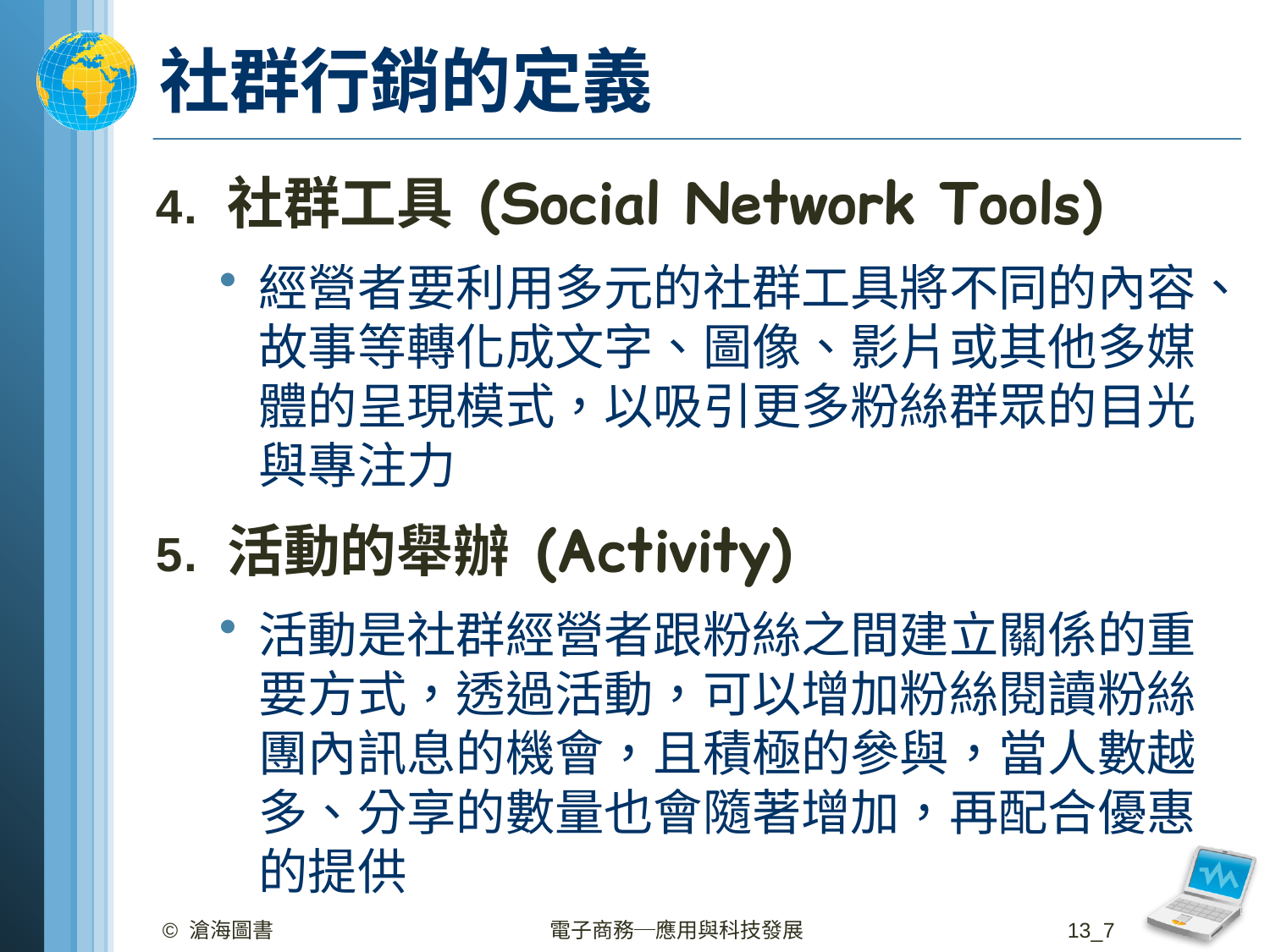

# 社群行銷的定義
社群工具 (Social Network Tools)
經營者要利用多元的社群工具將不同的內容、故事等轉化成文字、圖像、影片或其他多媒體的呈現模式，以吸引更多粉絲群眾的目光與專注力
活動的舉辦 (Activity)
活動是社群經營者跟粉絲之間建立關係的重要方式，透過活動，可以增加粉絲閱讀粉絲團內訊息的機會，且積極的參與，當人數越多、分享的數量也會隨著增加，再配合優惠的提供
© 滄海圖書
電子商務─應用與科技發展
13_7